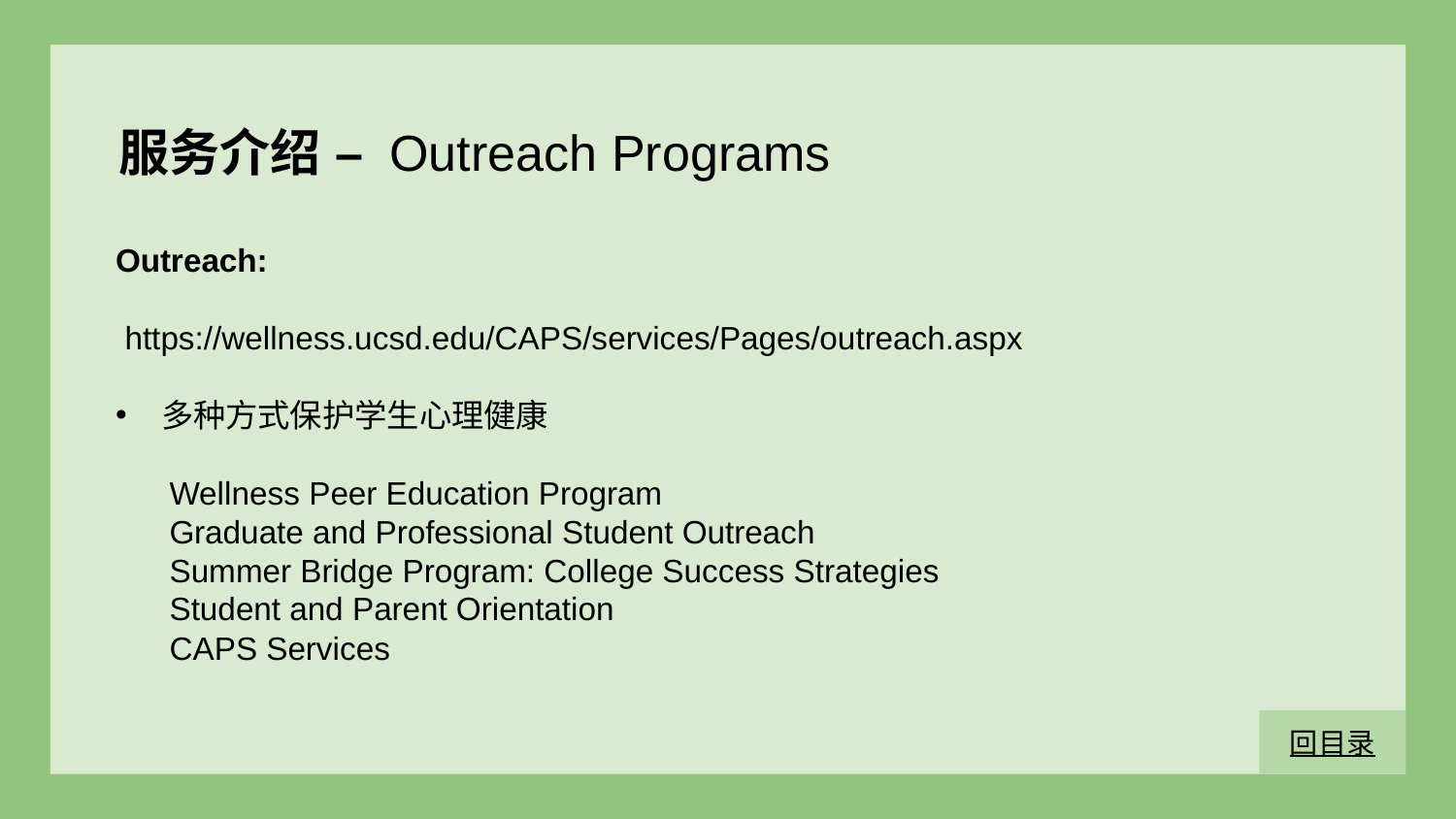

服务介绍 – Outreach Programs
Outreach:

 https://wellness.ucsd.edu/CAPS/services/Pages/outreach.aspx

多种方式保护学生心理健康

      Wellness Peer Education Program
      Graduate and Professional Student Outreach
      Summer Bridge Program: College Success Strategies
      Student and Parent Orientation
      CAPS Services

回目录